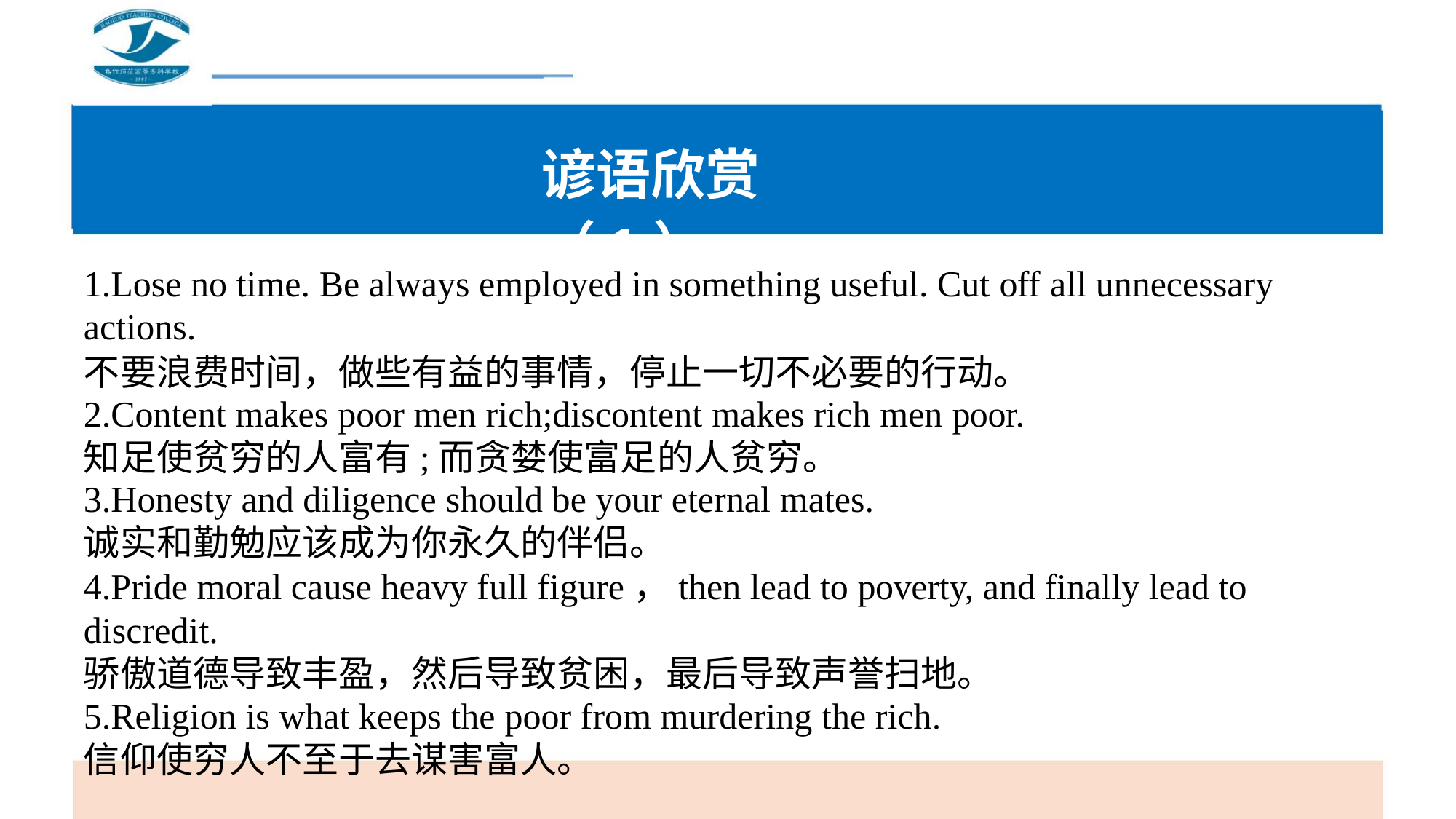

谚语欣赏（1）
1.Lose no time. Be always employed in something useful. Cut off all unnecessary
actions.
不要浪费时间，做些有益的事情，停止一切不必要的行动。
2.Content makes poor men rich;discontent makes rich men poor.
知足使贫穷的人富有;而贪婪使富足的人贫穷。
3.Honesty and diligence should be your eternal mates.
诚实和勤勉应该成为你永久的伴侣。
4.Pride moral cause heavy full figure，then lead to poverty, and finally lead to discredit.
骄傲道德导致丰盈，然后导致贫困，最后导致声誉扫地。
5.Religion is what keeps the poor from murdering the rich.
信仰使穷人不至于去谋害富人。